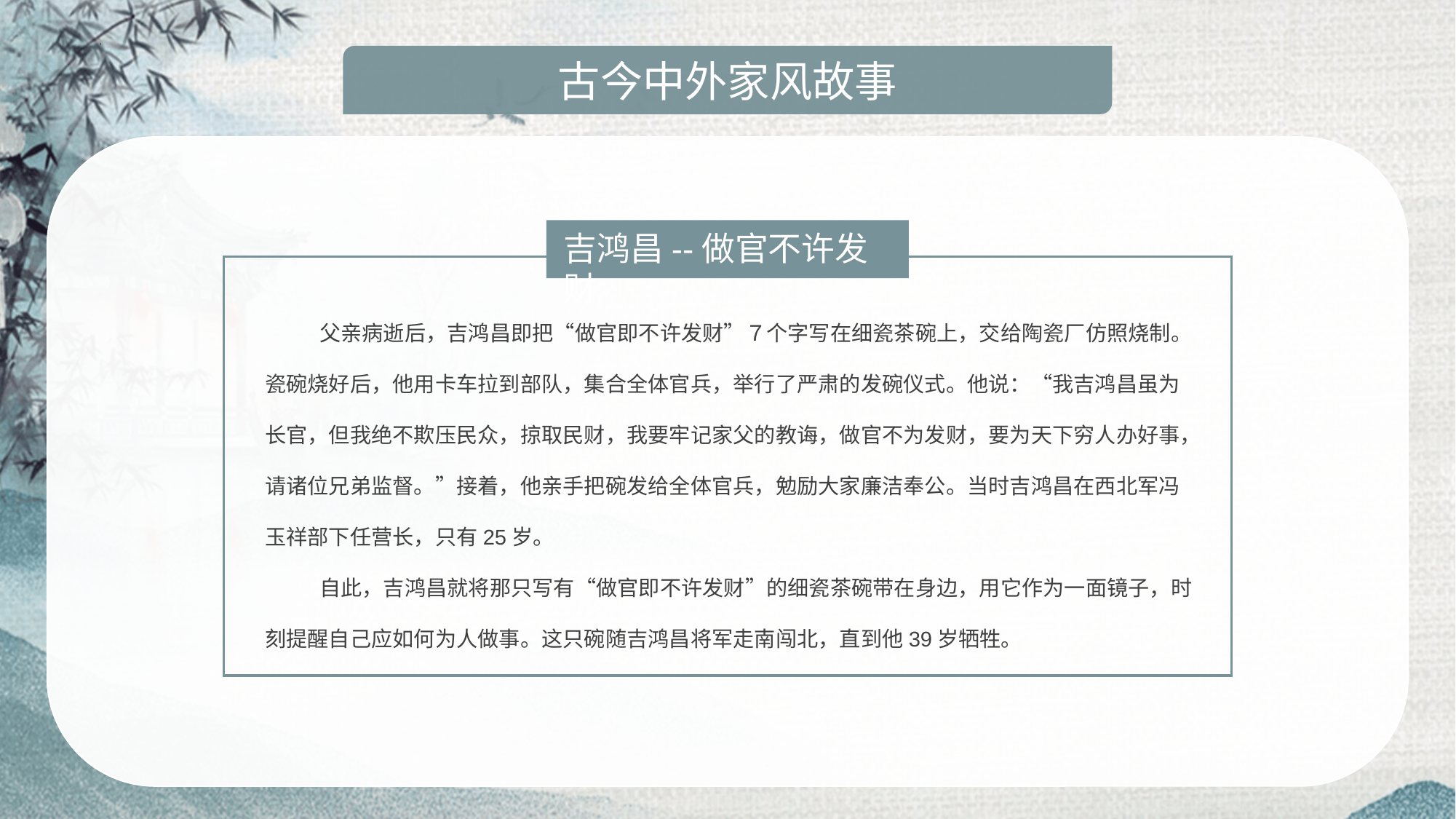

古今中外家风故事

吉鸿昌--做官不许发财

父亲病逝后，吉鸿昌即把“做官即不许发财”７个字写在细瓷茶碗上，交给陶瓷厂仿照烧制。瓷碗烧好后，他用卡车拉到部队，集合全体官兵，举行了严肃的发碗仪式。他说：“我吉鸿昌虽为长官，但我绝不欺压民众，掠取民财，我要牢记家父的教诲，做官不为发财，要为天下穷人办好事，请诸位兄弟监督。”接着，他亲手把碗发给全体官兵，勉励大家廉洁奉公。当时吉鸿昌在西北军冯玉祥部下任营长，只有25岁。
自此，吉鸿昌就将那只写有“做官即不许发财”的细瓷茶碗带在身边，用它作为一面镜子，时刻提醒自己应如何为人做事。这只碗随吉鸿昌将军走南闯北，直到他39岁牺牲。